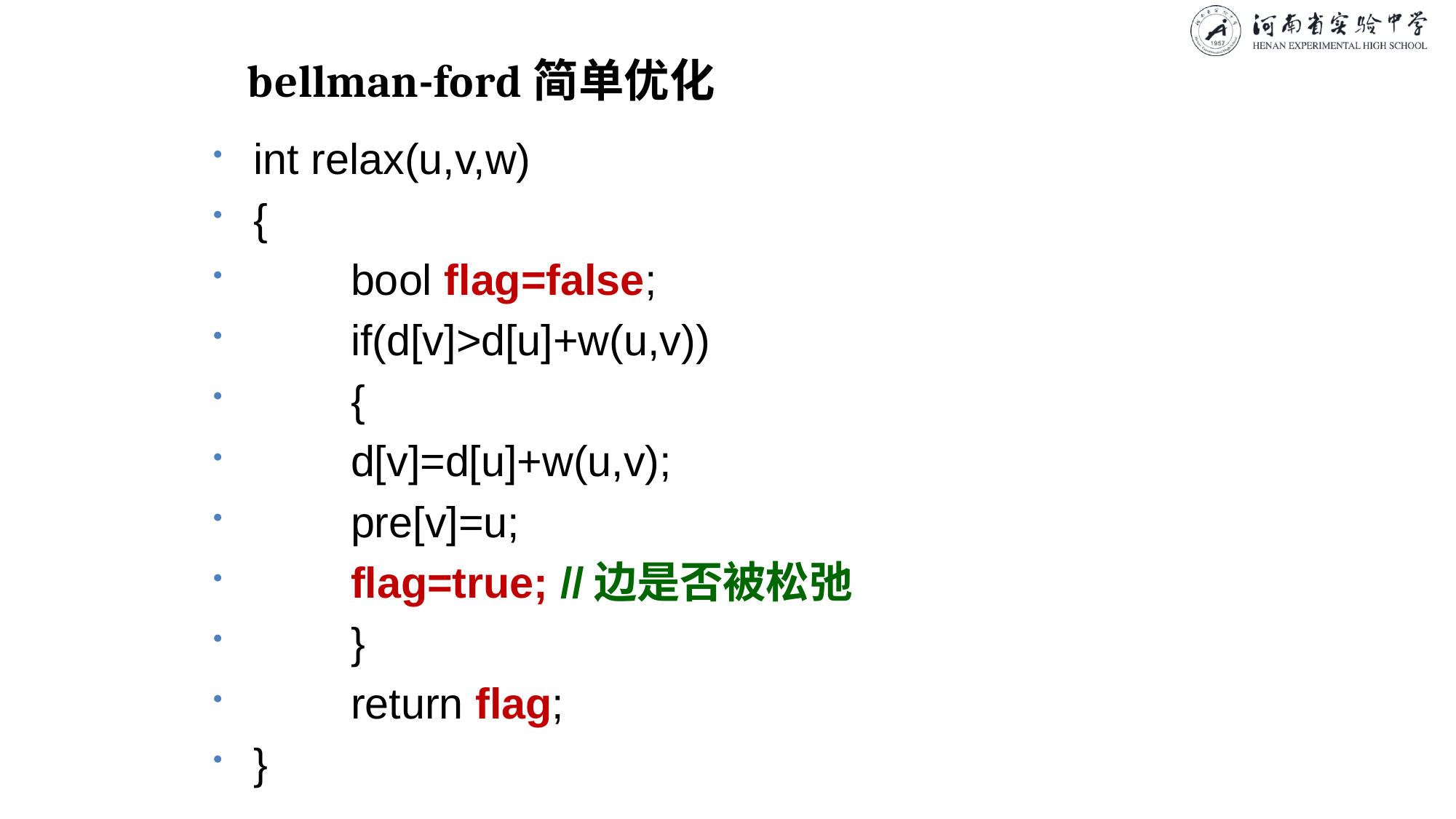

# bellman-ford简单优化
int relax(u,v,w)
{
	bool flag=false;
	if(d[v]>d[u]+w(u,v))
	{
		d[v]=d[u]+w(u,v);
		pre[v]=u;
		flag=true; //边是否被松弛
	}
	return flag;
}